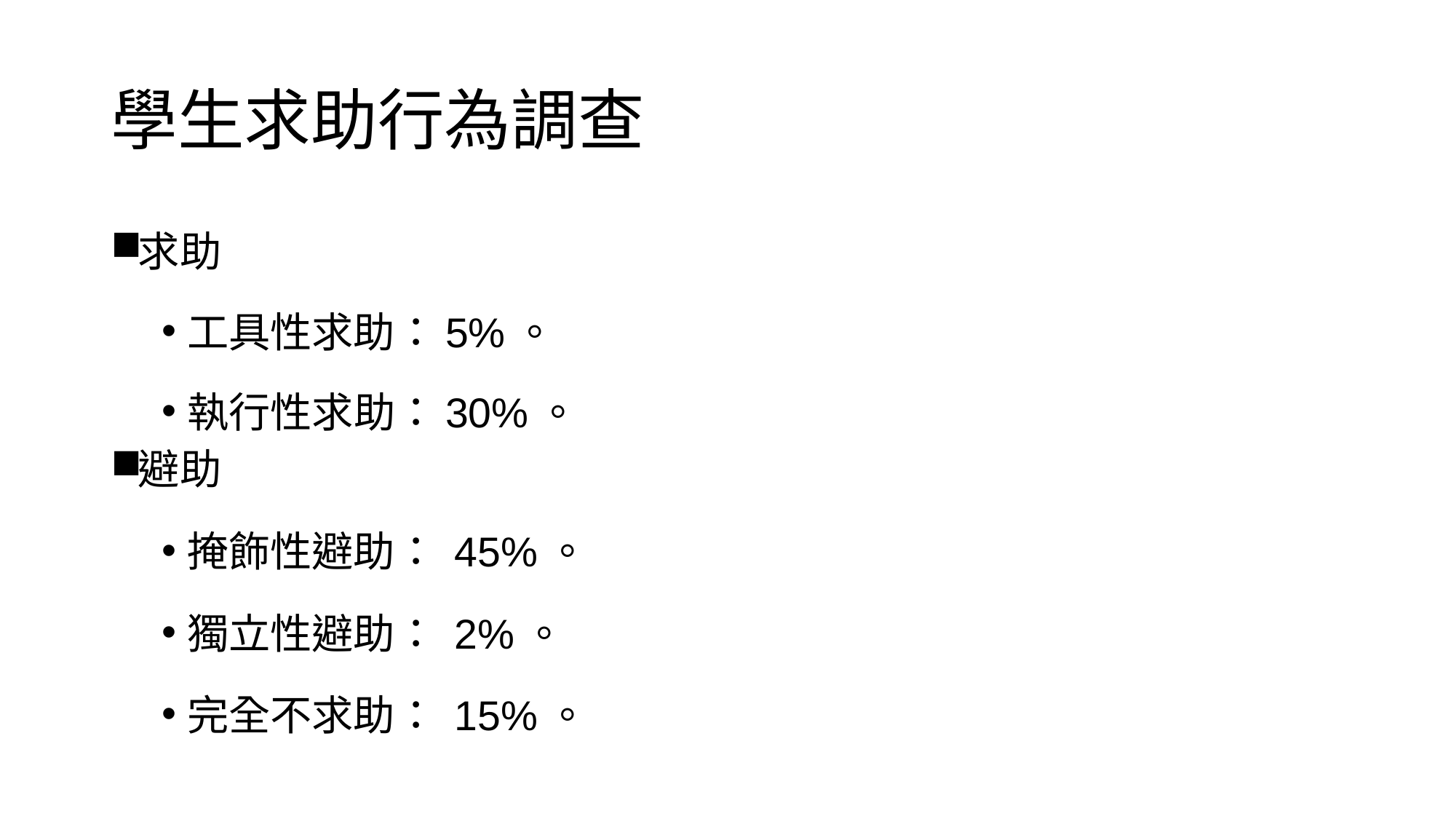

# 學生求助行為調查
求助
工具性求助：5%。
執行性求助：30%。
避助
掩飾性避助： 45%。
獨立性避助： 2%。
完全不求助： 15%。